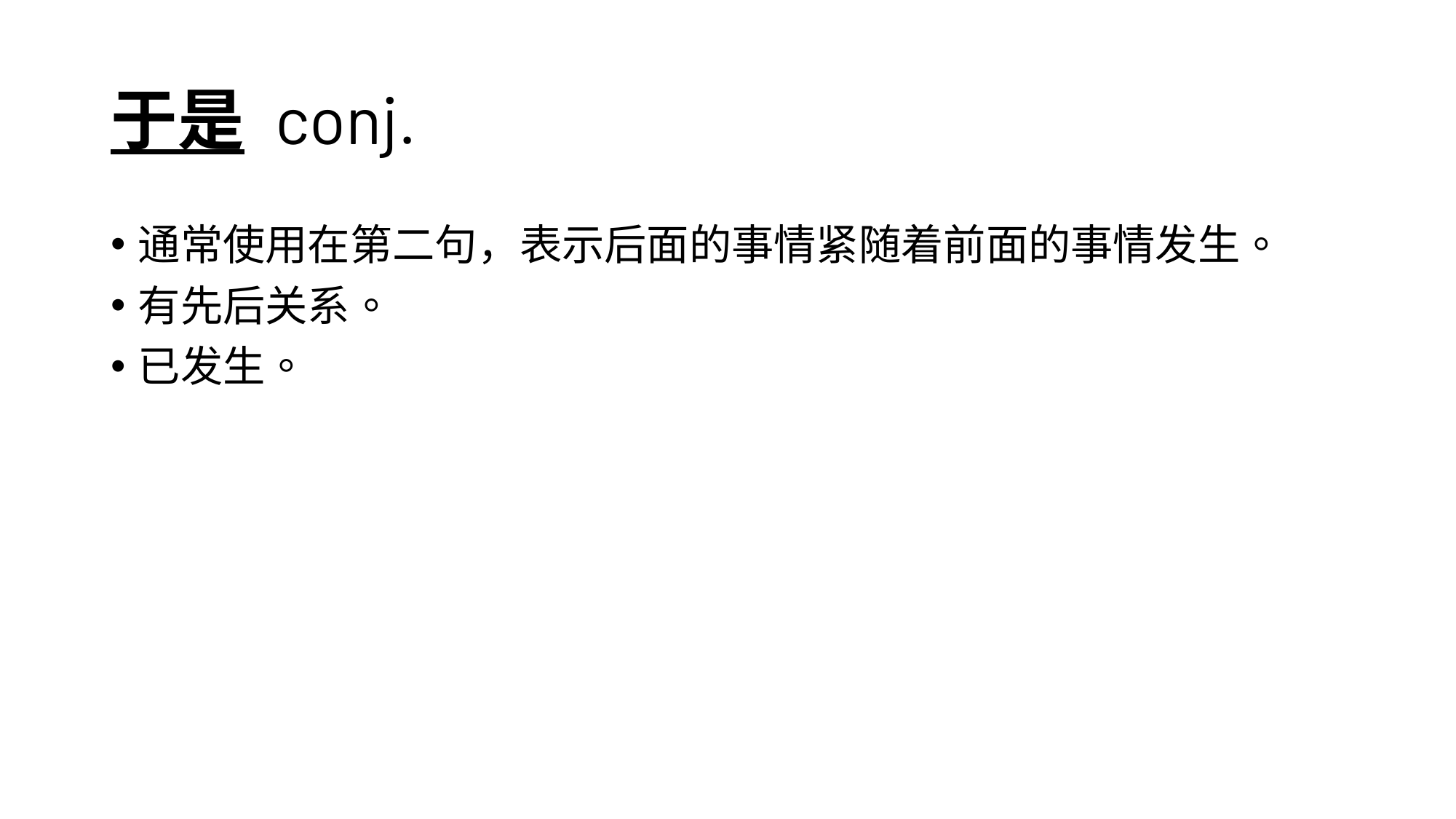

# 于是 conj.
通常使用在第二句，表示后面的事情紧随着前面的事情发生。
有先后关系。
已发生。